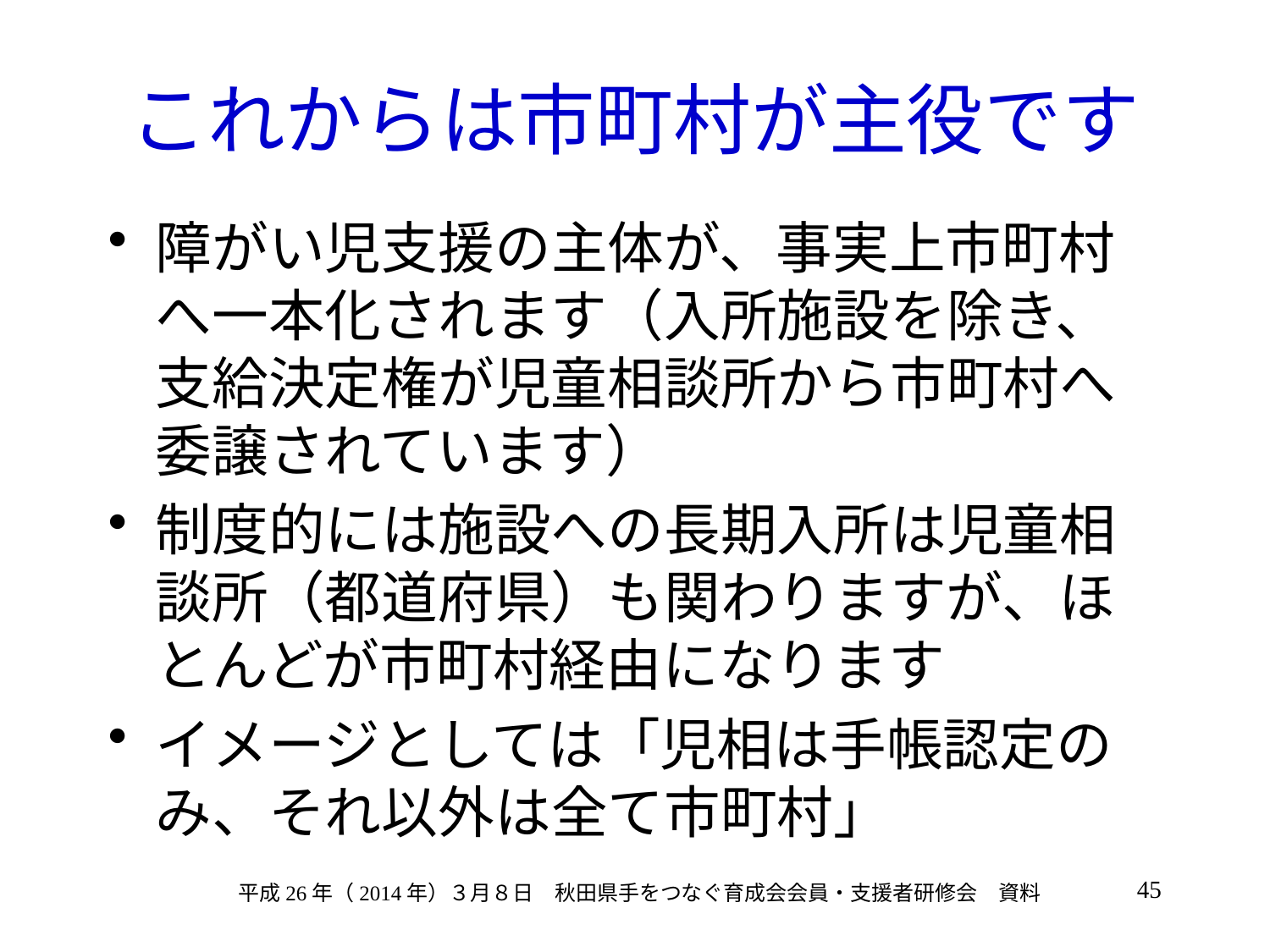

# これからは市町村が主役です
障がい児支援の主体が、事実上市町村へ一本化されます（入所施設を除き、支給決定権が児童相談所から市町村へ委譲されています）
制度的には施設への長期入所は児童相談所（都道府県）も関わりますが、ほとんどが市町村経由になります
イメージとしては「児相は手帳認定のみ、それ以外は全て市町村」
45